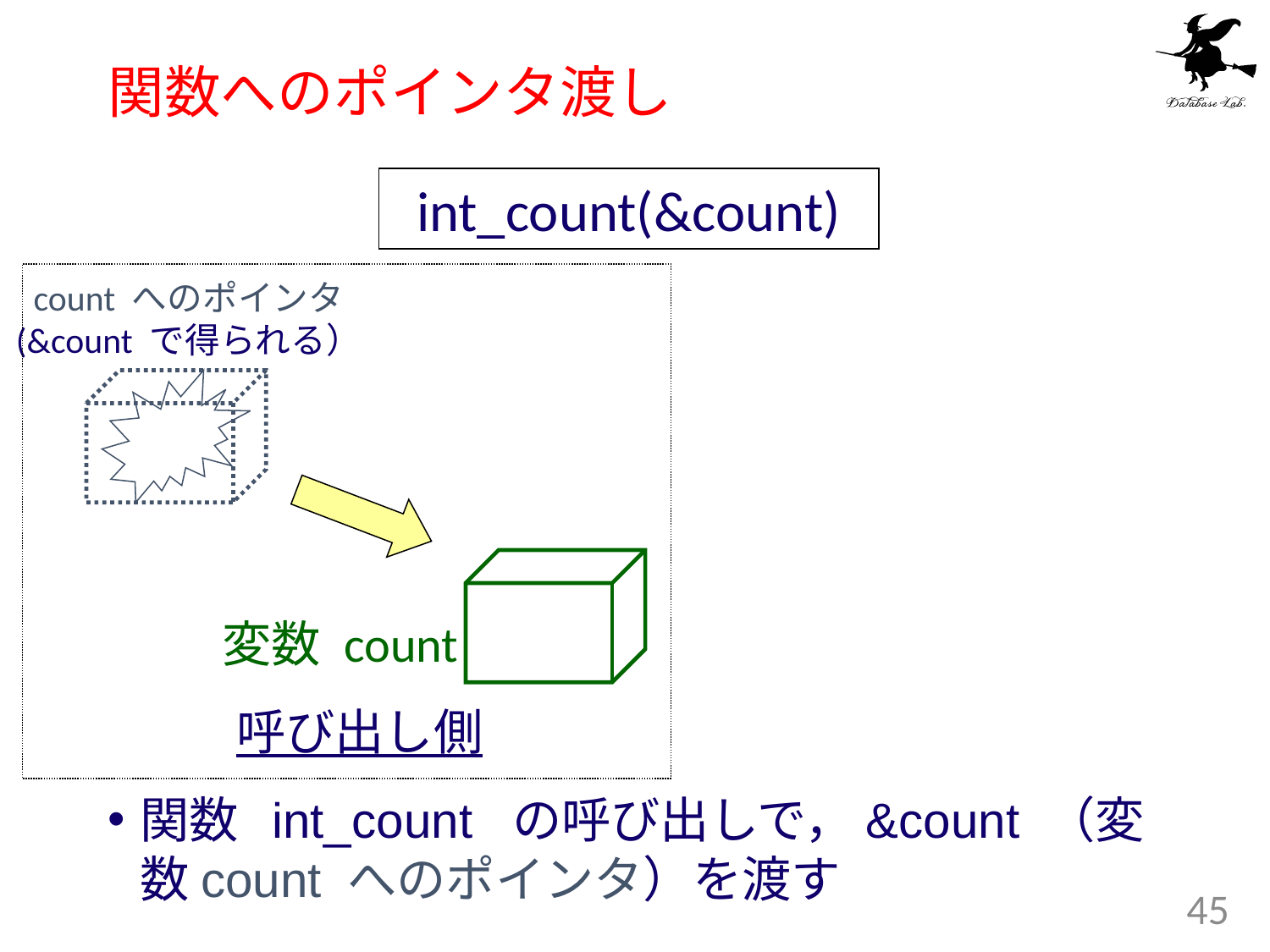

# 関数へのポインタ渡し
  int_count(&count)

count へのポインタ
(&count で得られる）

変数 count
呼び出し側
関数  int_count  の呼び出しで，&count （変数count へのポインタ）を渡す
45